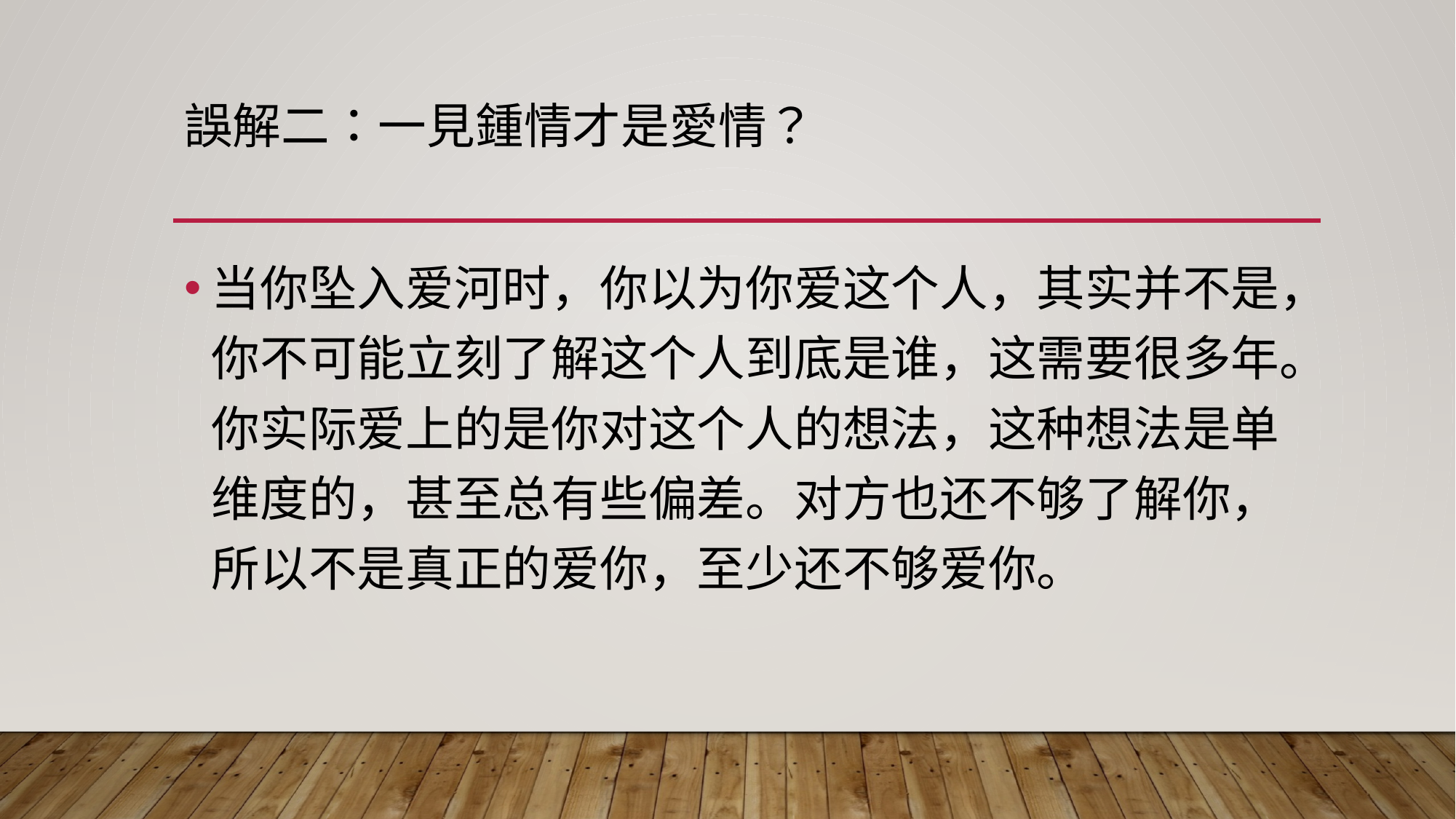

# 誤解二：一見鍾情才是愛情？
当你坠入爱河时，你以为你爱这个人，其实并不是，你不可能立刻了解这个人到底是谁，这需要很多年。你实际爱上的是你对这个人的想法，这种想法是单维度的，甚至总有些偏差。对方也还不够了解你，所以不是真正的爱你，至少还不够爱你。